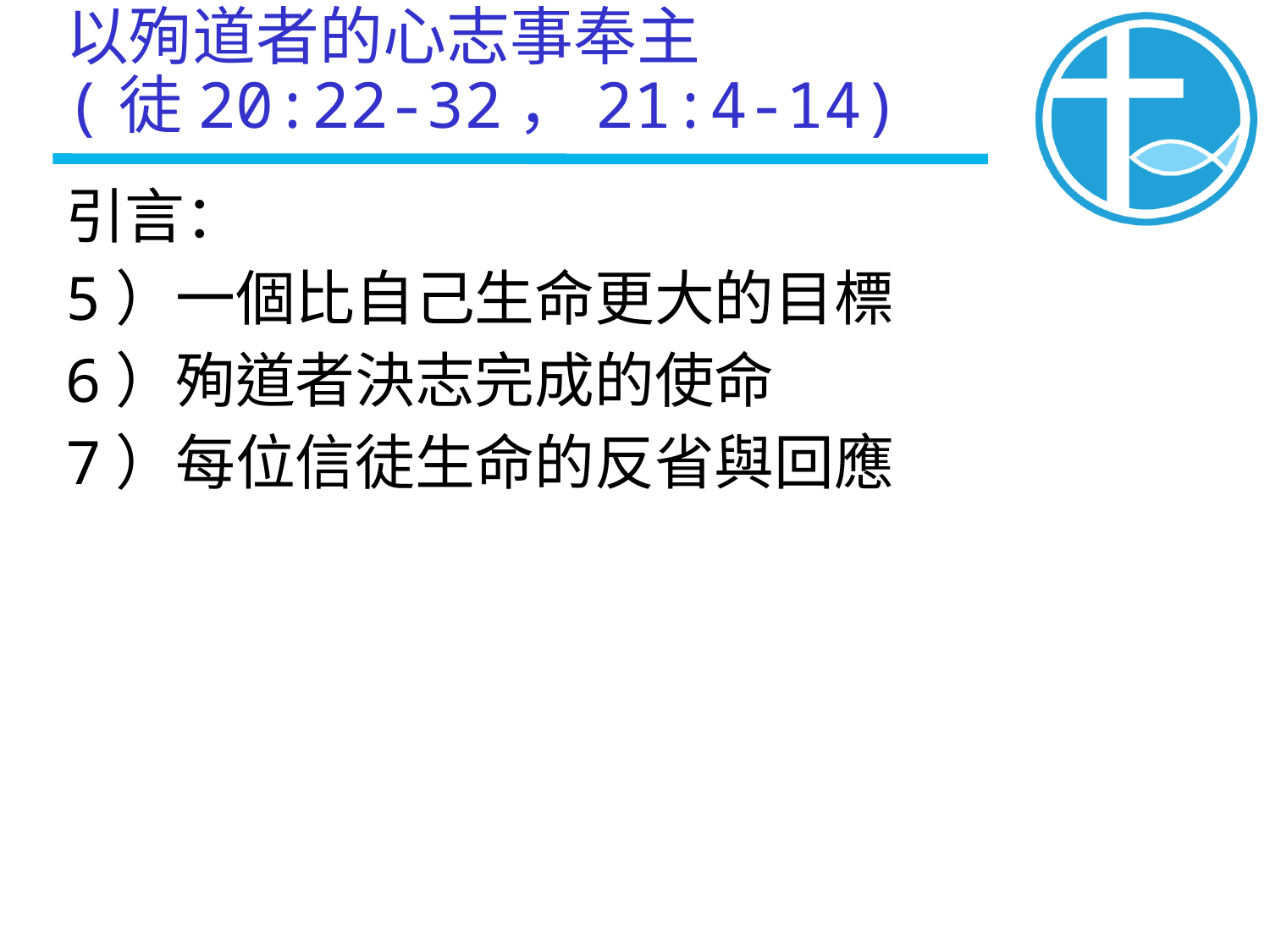

以殉道者的心志事奉主
(徒20:22-32，21:4-14)
引言：
5）一個比自己生命更大的目標
6）殉道者決志完成的使命
7）每位信徒生命的反省與回應